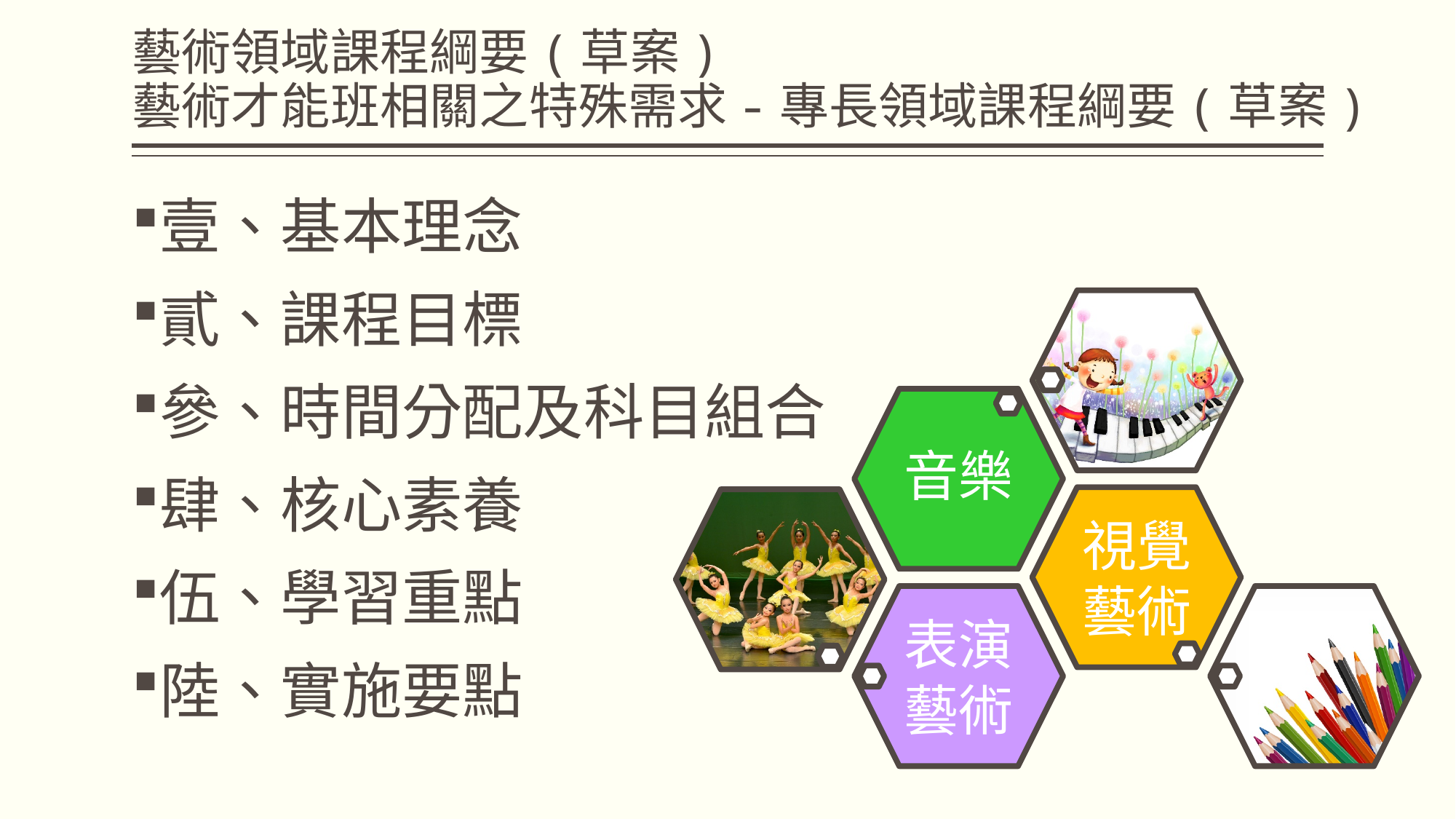

# 藝術領域課程綱要(草案) 藝術才能班相關之特殊需求-專長領域課程綱要(草案)
壹、基本理念
貳、課程目標
參、時間分配及科目組合
肆、核心素養
伍、學習重點
陸、實施要點

表演
藝術
視覺
藝術
音樂